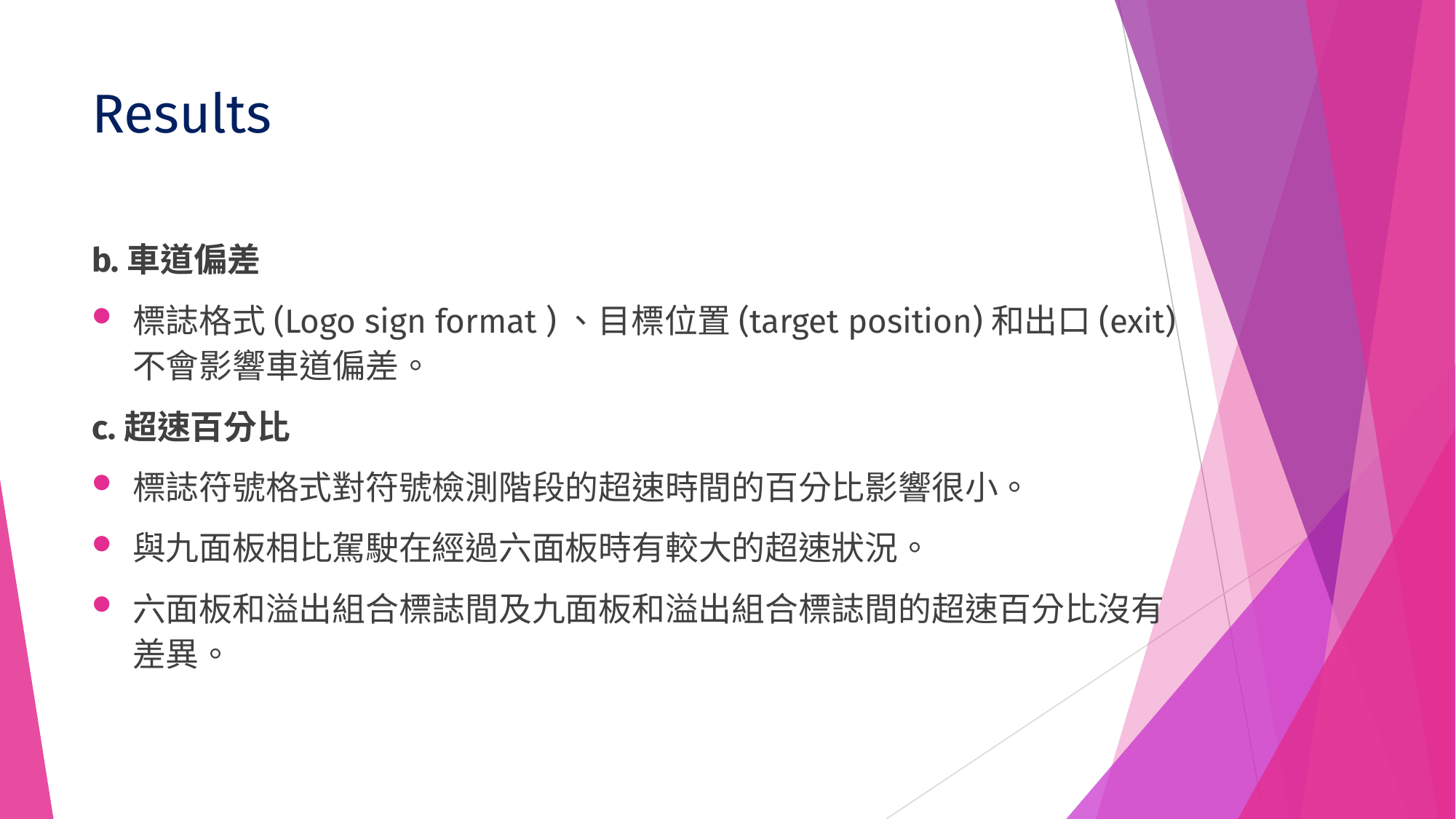

# Results

b.車道偏差
標誌格式(Logo sign format )、目標位置(target position)和出口(exit)不會影響車道偏差。
c.超速百分比
標誌符號格式對符號檢測階段的超速時間的百分比影響很小。
與九面板相比駕駛在經過六面板時有較大的超速狀況。
六面板和溢出組合標誌間及九面板和溢出組合標誌間的超速百分比沒有差異。